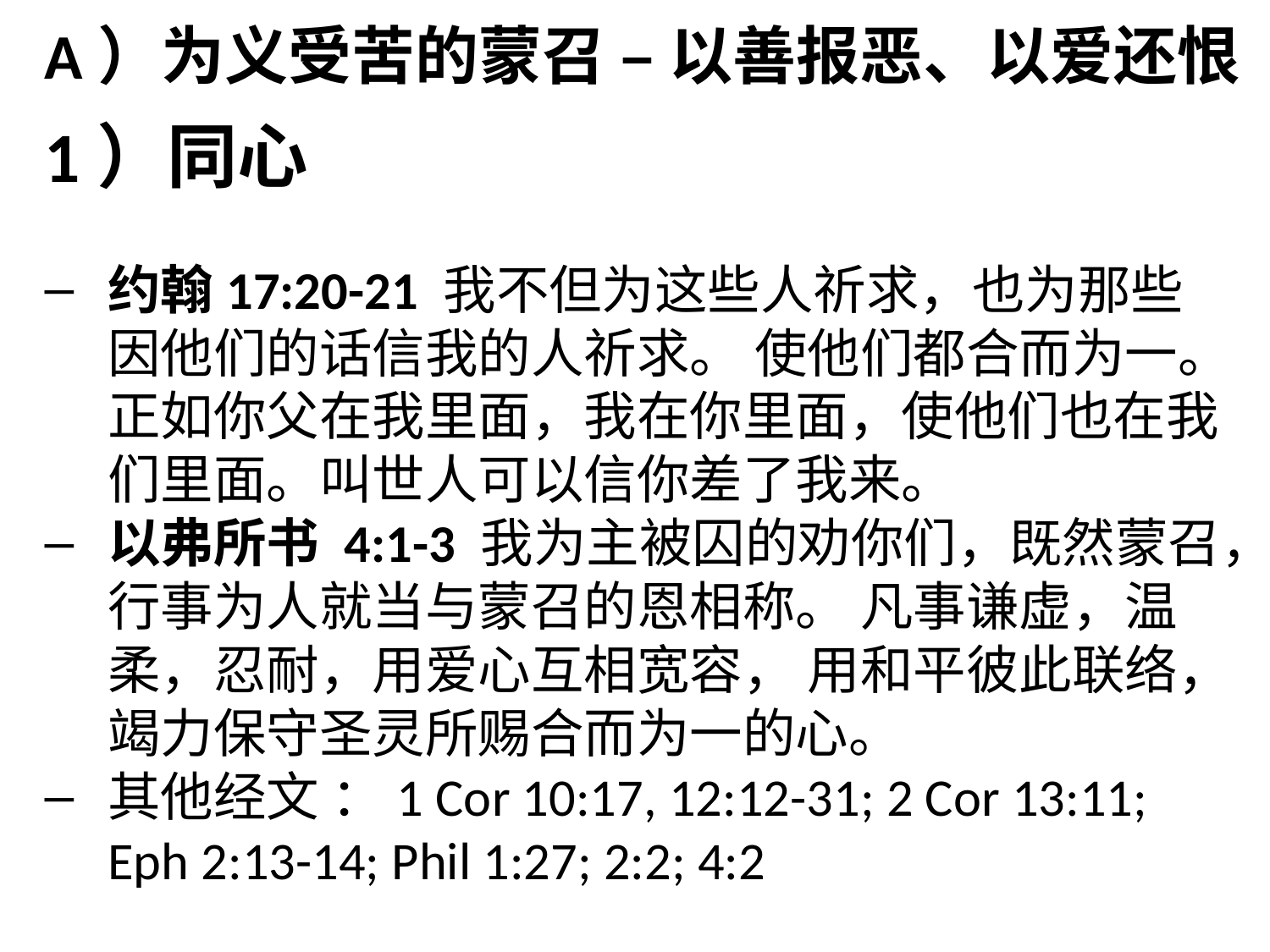

# A）为义受苦的蒙召 – 以善报恶、以爱还恨
1）同心

约翰17:20-21 我不但为这些人祈求，也为那些因他们的话信我的人祈求。 使他们都合而为一。正如你父在我里面，我在你里面，使他们也在我们里面。叫世人可以信你差了我来。
以弗所书 4:1-3 我为主被囚的劝你们，既然蒙召，行事为人就当与蒙召的恩相称。 凡事谦虚，温柔，忍耐，用爱心互相宽容， 用和平彼此联络，竭力保守圣灵所赐合而为一的心。
其他经文 ：1 Cor 10:17, 12:12-31; 2 Cor 13:11; Eph 2:13-14; Phil 1:27; 2:2; 4:2